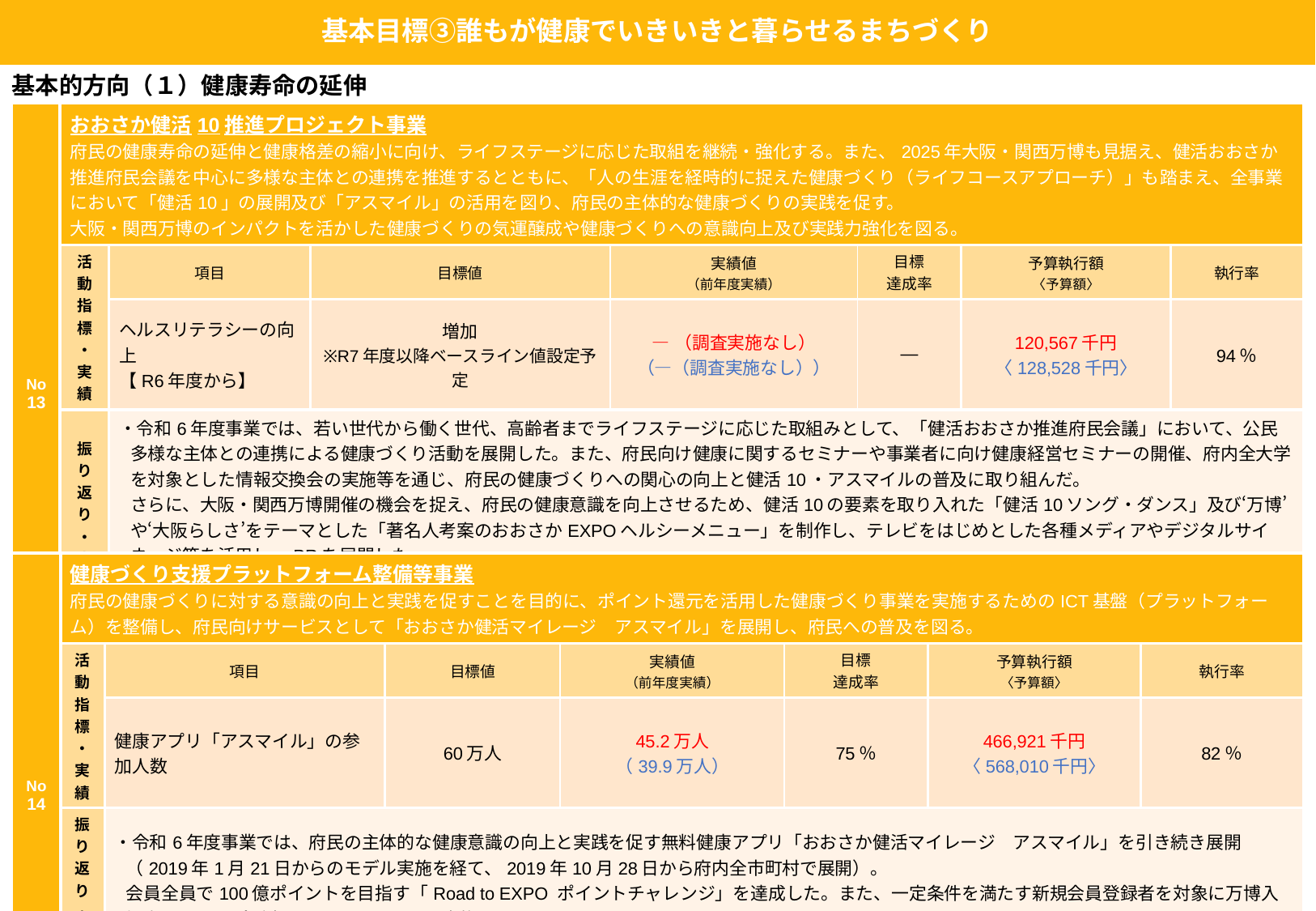

基本目標③誰もが健康でいきいきと暮らせるまちづくり
基本的方向（１）健康寿命の延伸
| No13 | おおさか健活10推進プロジェクト事業 府民の健康寿命の延伸と健康格差の縮小に向け、ライフステージに応じた取組を継続・強化する。また、2025年大阪・関西万博も見据え、健活おおさか推進府民会議を中心に多様な主体との連携を推進するとともに、「人の生涯を経時的に捉えた健康づくり（ライフコースアプローチ）」も踏まえ、全事業において「健活10」の展開及び「アスマイル」の活用を図り、府民の主体的な健康づくりの実践を促す。 大阪・関西万博のインパクトを活かした健康づくりの気運醸成や健康づくりへの意識向上及び実践力強化を図る。 |  |  |  |  |  |  |
| --- | --- | --- | --- | --- | --- | --- | --- |
|  | 活動指標 ・実績 | 項目 | 目標値 | 実績値 （前年度実績） | 目標 達成率 | 予算執行額 〈予算額〉 | 執行率 |
|  |  | ヘルスリテラシーの向上 【R6年度から】 | 増加 ※R7年度以降ベースライン値設定予定 | ―（調査実施なし） （―（調査実施なし）） | ― | 120,567千円 〈128,528千円〉 | 94％ |
|  | 振り返り・今後の方針 | ・令和6年度事業では、若い世代から働く世代、高齢者までライフステージに応じた取組みとして、「健活おおさか推進府民会議」において、公民多様な主体との連携による健康づくり活動を展開した。また、府民向け健康に関するセミナーや事業者に向け健康経営セミナーの開催、府内全大学を対象とした情報交換会の実施等を通じ、府民の健康づくりへの関心の向上と健活10・アスマイルの普及に取り組んだ。 さらに、大阪・関西万博開催の機会を捉え、府民の健康意識を向上させるため、健活10の要素を取り入れた「健活10ソング・ダンス」及び‘万博’や‘大阪らしさ’をテーマとした「著名人考案のおおさかEXPOヘルシーメニュー」を制作し、テレビをはじめとした各種メディアやデジタルサイネージ等を活用し、PRを展開した。 ・令和7年度では引き続き、府民の自発的な健康づくり活動を促進していくとともに、万博会場内での健活10イベント開催等により、健康づくりの盛り上がりを高める。 万博後も、多様な主体と連携や若者をターゲットとした情報発信としてSNSを活用する等、府民の健康寿命延伸をめざす。 ・実績値については、今年度実施予定の大阪府健康づくり実態調査を通してベースライン値を設定予定。 |  |  |  |  |  |
| No 14 | 健康づくり支援プラットフォーム整備等事業 府民の健康づくりに対する意識の向上と実践を促すことを目的に、ポイント還元を活用した健康づくり事業を実施するためのICT基盤（プラットフォーム）を整備し、府民向けサービスとして「おおさか健活マイレージ　アスマイル」を展開し、府民への普及を図る。 |  |  |  |  |  |  |
| --- | --- | --- | --- | --- | --- | --- | --- |
|  | 活動指標・ 実績 | 項目 | 目標値 | 実績値 （前年度実績） | 目標 達成率 | 予算執行額 〈予算額〉 | 執行率 |
|  |  | 健康アプリ「アスマイル」の参加人数 | 60万人 | 45.2万人 （39.9万人） | 75％ | 466,921千円 〈568,010千円〉 | 82％ |
|  | 振り返り・ 今後の方針 | ・令和6年度事業では、府民の主体的な健康意識の向上と実践を促す無料健康アプリ「おおさか健活マイレージ　アスマイル」を引き続き展開（2019年1月21日からのモデル実施を経て、2019年10月28日から府内全市町村で展開）。 会員全員で100億ポイントを目指す「Road to EXPO ポイントチャレンジ」を達成した。また、一定条件を満たす新規会員登録者を対象に万博入場券やミャクポが当たるキャンペーンを実施。 ・活動指標は、令和6年度末目標である参加人数60万人は下回ったものの、単年度で約5.2万人増加させた。 ・令和7年度は、参加人数70万人に向け、効果的な広報周知及び万博来場促進に向けた取組を実施し、府民全体の主体的な健康づくりをさらに推進する。 |  |  |  |  |  |
12